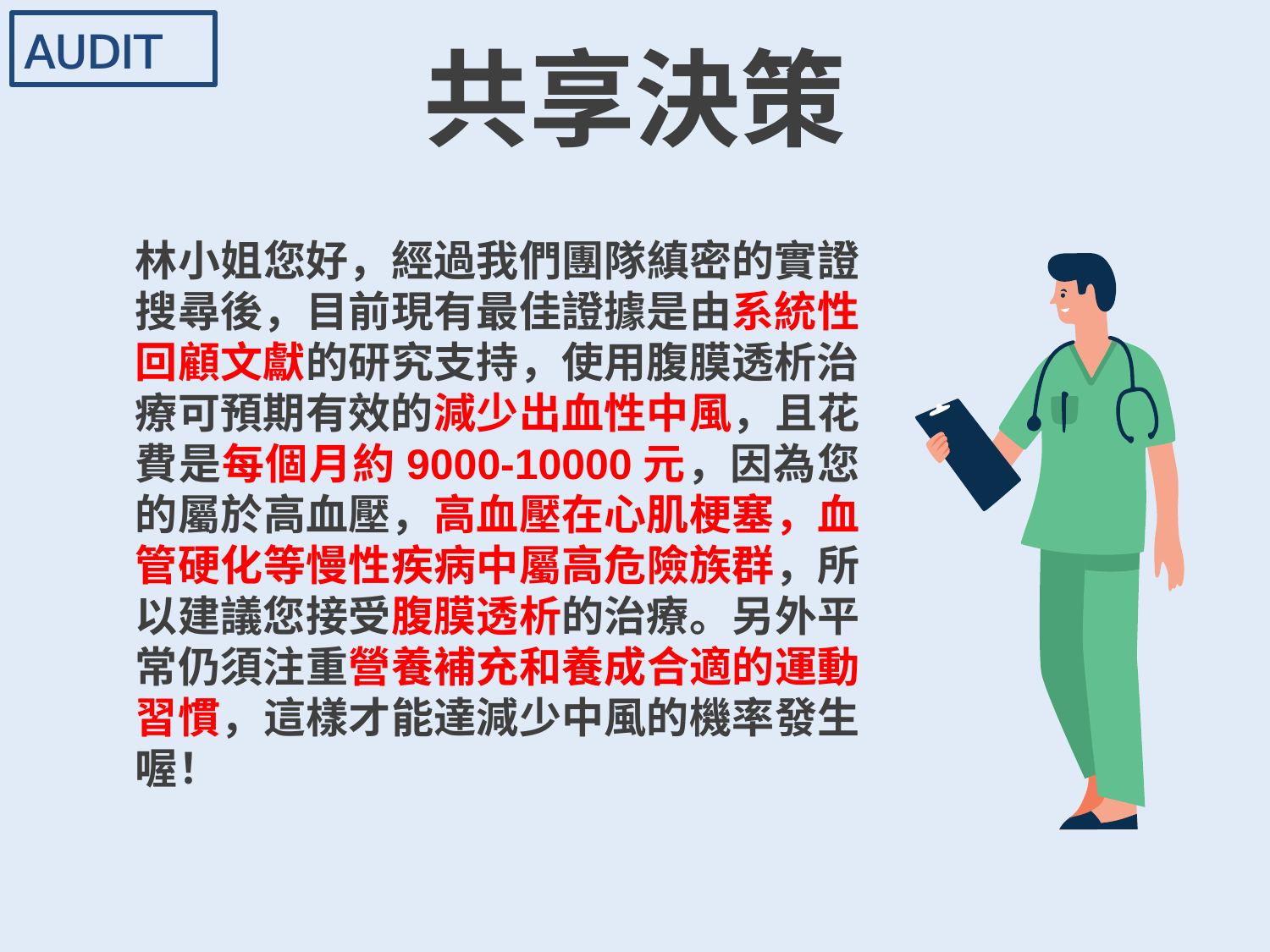

AUDIT
共享決策
林小姐您好，經過我們團隊縝密的實證搜尋後，目前現有最佳證據是由系統性回顧文獻的研究支持，使用腹膜透析治療可預期有效的減少出血性中風，且花費是每個月約9000-10000元，因為您的屬於高血壓，高血壓在心肌梗塞，血管硬化等慢性疾病中屬高危險族群，所以建議您接受腹膜透析的治療。另外平常仍須注重營養補充和養成合適的運動習慣，這樣才能達減少中風的機率發生喔！